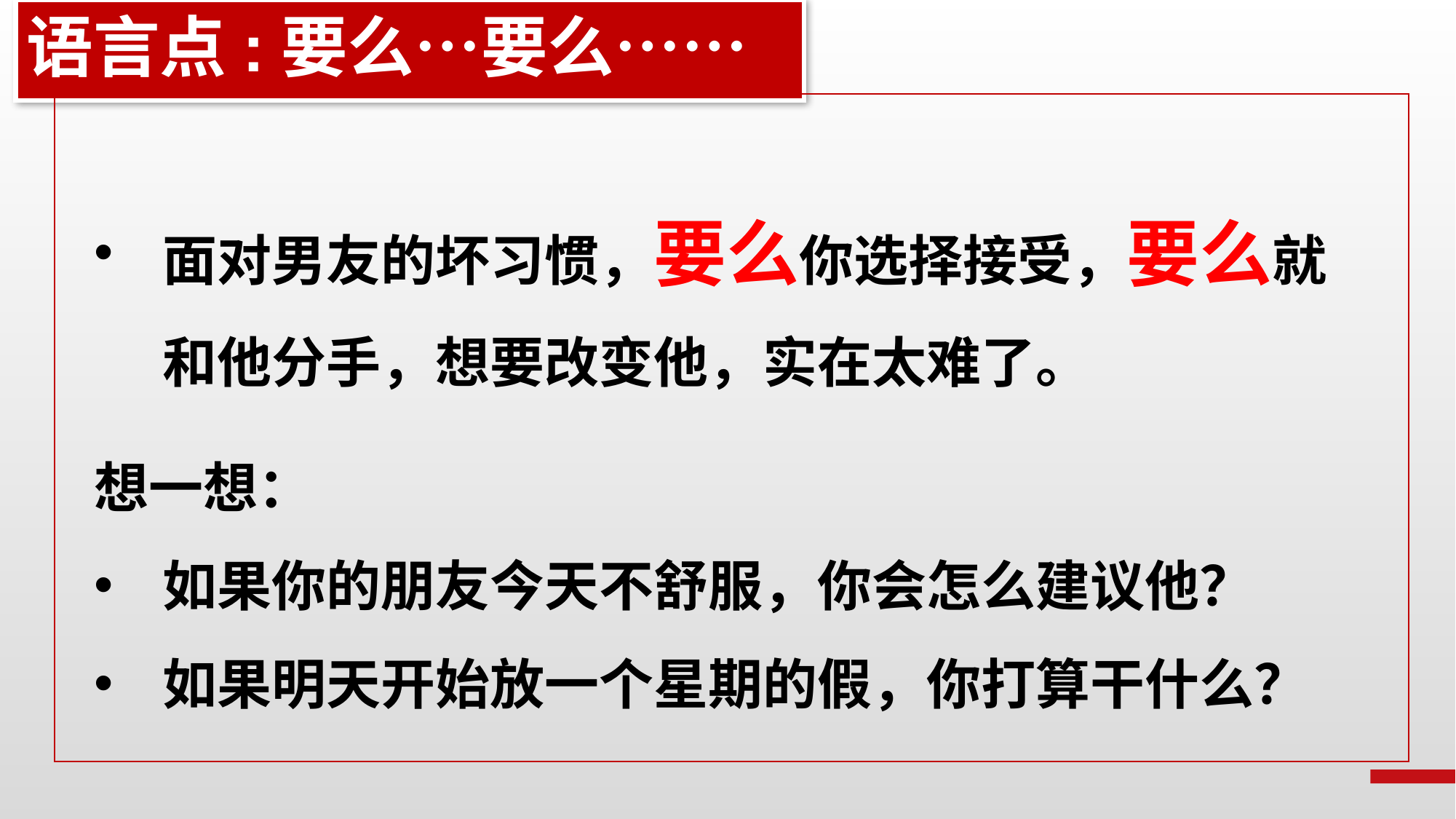

语言点:要么…要么……

面对男友的坏习惯，要么你选择接受，要么就和他分手，想要改变他，实在太难了。
想一想：
如果你的朋友今天不舒服，你会怎么建议他？
如果明天开始放一个星期的假，你打算干什么？